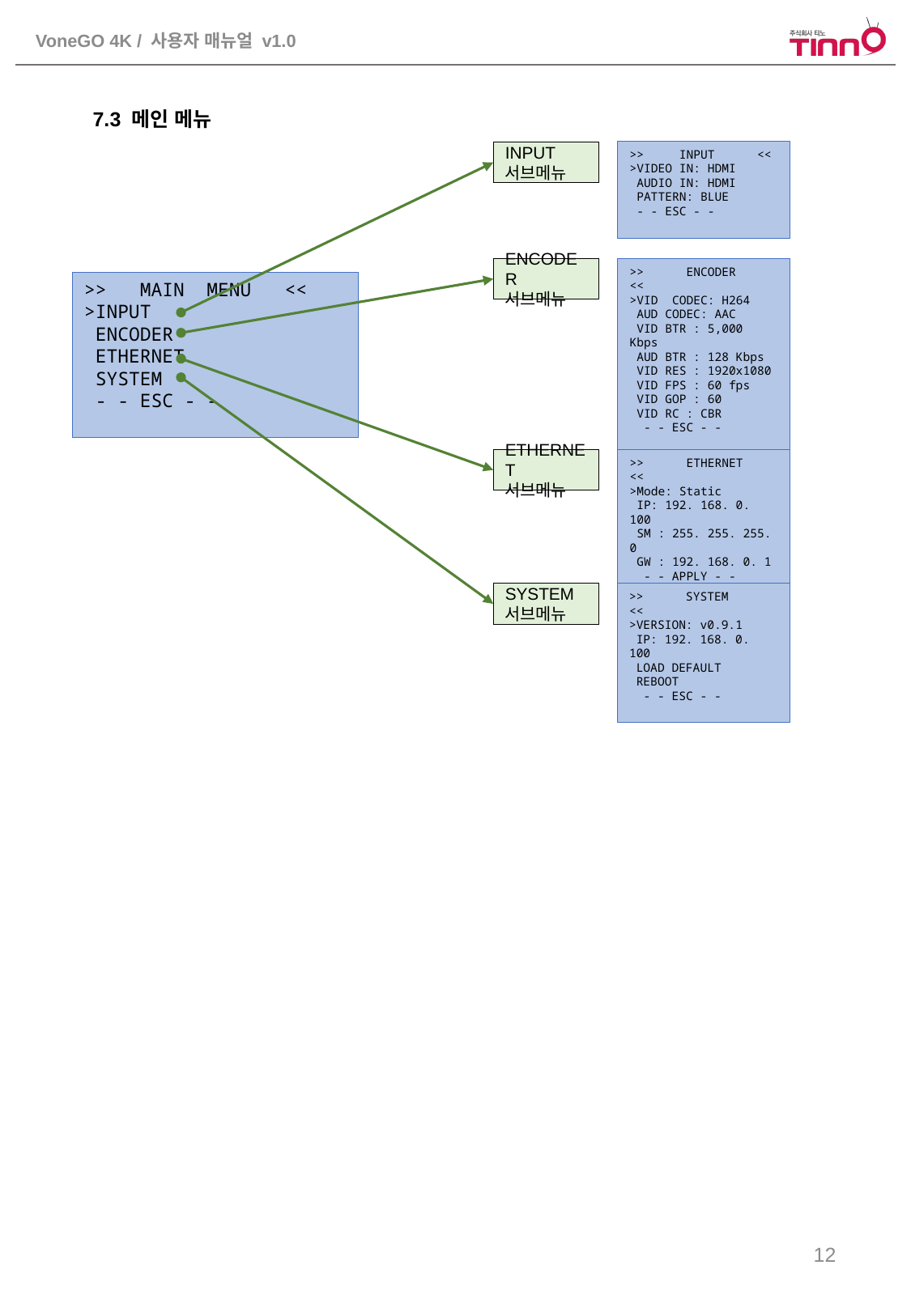

7.3 메인 메뉴
>>     INPUT      <<
>VIDEO IN: HDMI
 AUDIO IN: HDMI
 PATTERN: BLUE
 - - ESC - -

INPUT
서브메뉴
ENCODER
서브메뉴
>>      ENCODER      <<
>VID  CODEC: H264
 AUD CODEC: AAC
 VID BTR : 5,000 Kbps
 AUD BTR : 128 Kbps
 VID RES : 1920x1080
 VID FPS : 60 fps
 VID GOP : 60
 VID RC : CBR
  - - ESC - -

>>   MAIN  MENU   <<
>INPUT
 ENCODER
 ETHERNET
 SYSTEM
 - - ESC - -

ETHERNET
서브메뉴
>>      ETHERNET     <<
>Mode: Static
 IP: 192. 168. 0. 100
 SM : 255. 255. 255. 0
 GW : 192. 168. 0. 1
  - - APPLY - -

>>      SYSTEM     <<
>VERSION: v0.9.1
 IP: 192. 168. 0. 100
 LOAD DEFAULT
 REBOOT
  - - ESC - -

SYSTEM
서브메뉴
12